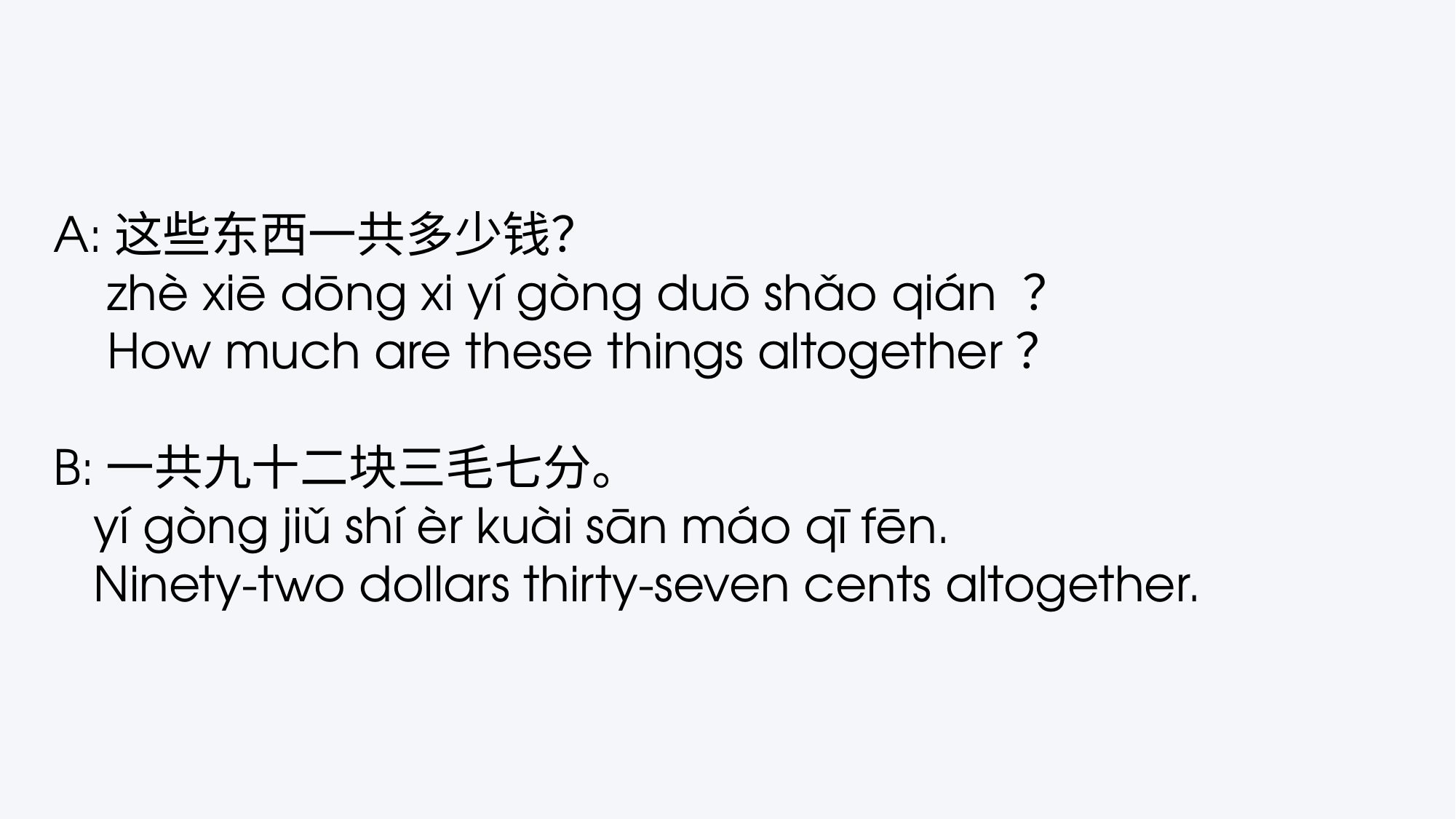

A:这些东西一共多少钱？
    zhè xiē dōng xi yí gòng duō shǎo qián ？
    How much are these things altogether？

B:一共九十二块三毛七分。
   yí gòng jiǔ shí èr kuài sān máo qī fēn.
   Ninety-two dollars thirty-seven cents altogether.